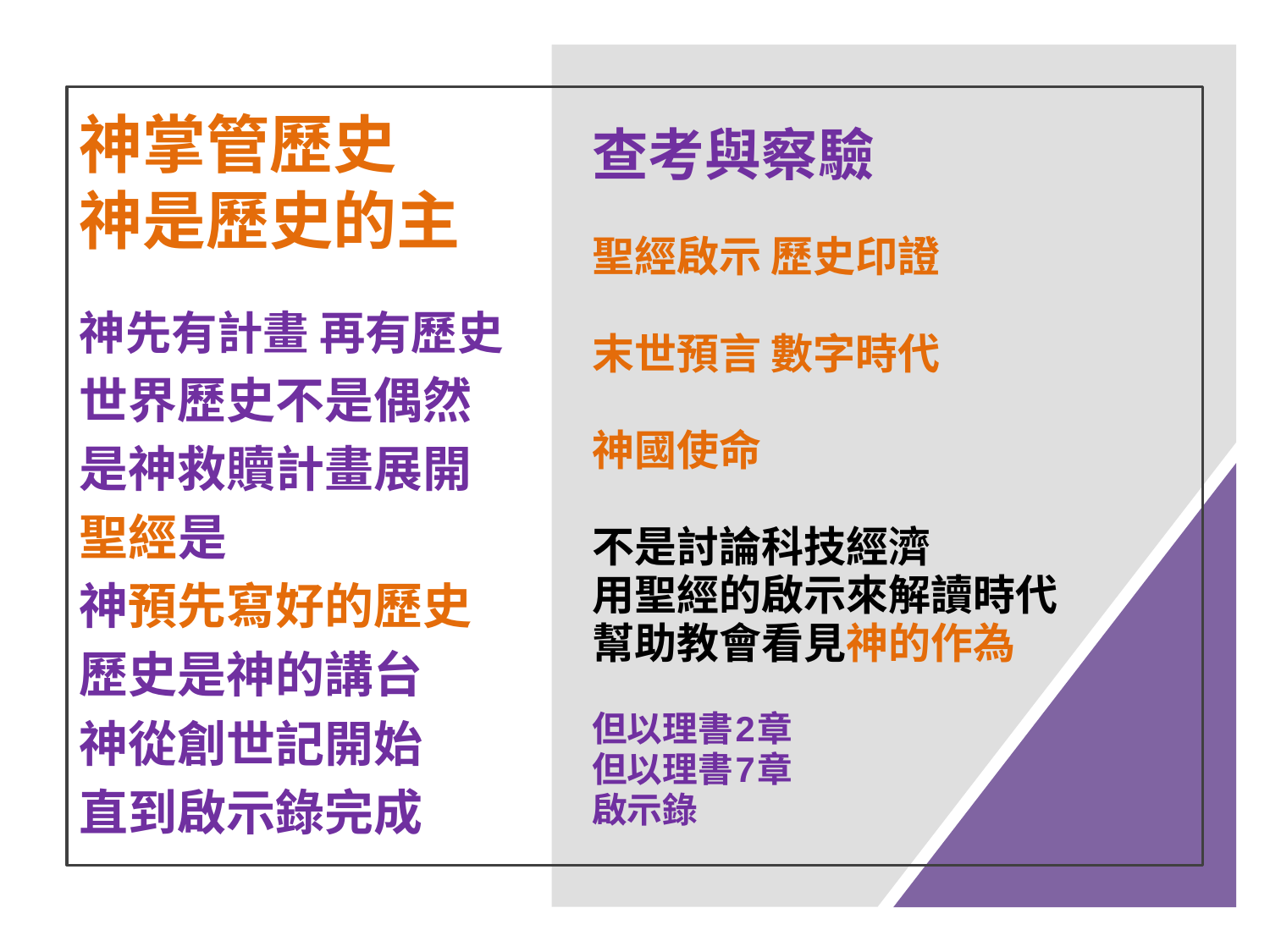

查考與察驗

聖經啟示 歷史印證

末世預言 數字時代

神國使命

不是討論科技經濟
用聖經的啟示來解讀時代
幫助教會看見神的作為

但以理書2章
但以理書7章
啟示錄
神掌管歷史
神是歷史的主
神先有計畫 再有歷史
世界歷史不是偶然
是神救贖計畫展開
聖經是
神預先寫好的歷史
歷史是神的講台
神從創世記開始
直到啟示錄完成